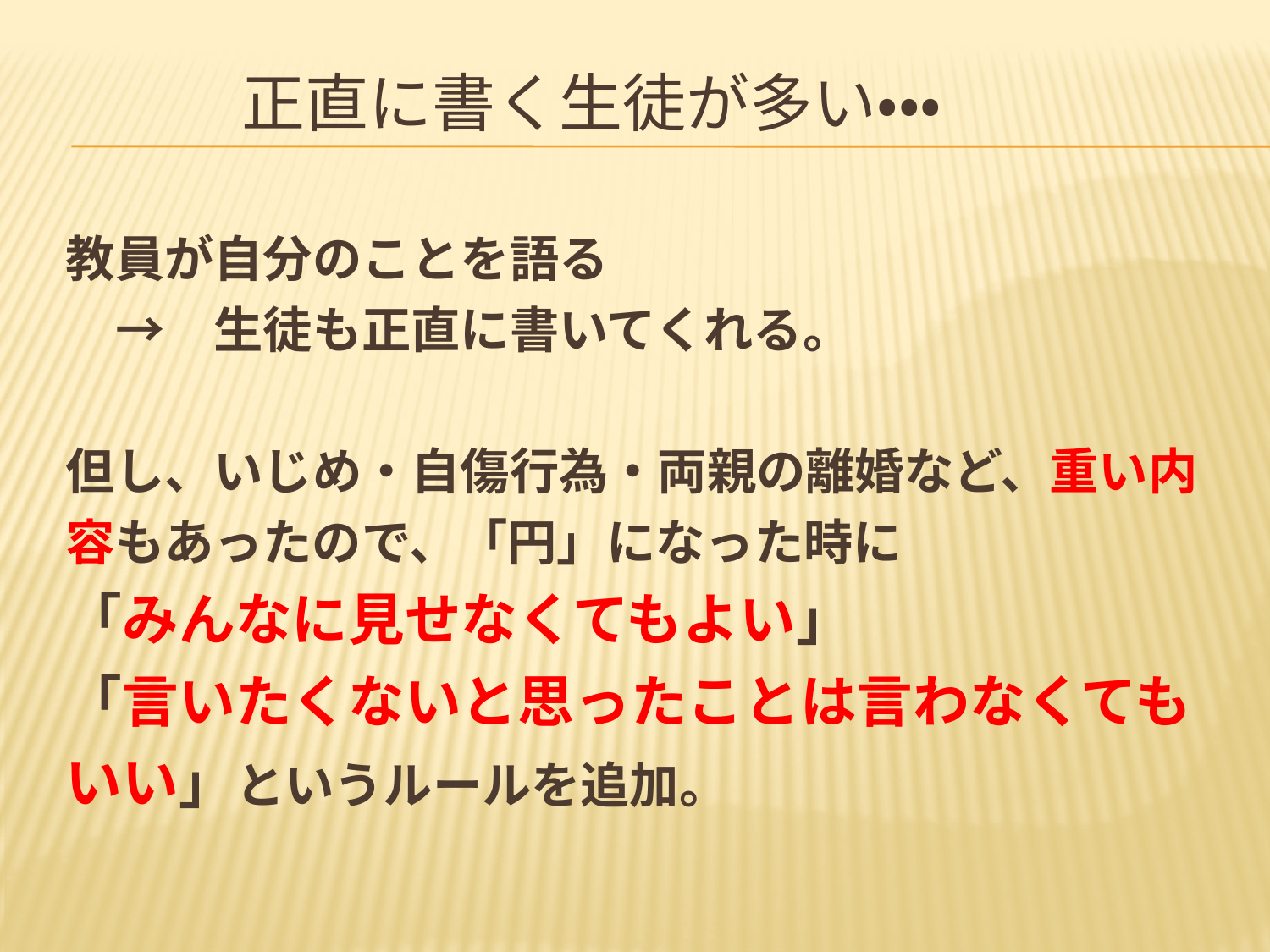

# 正直に書く生徒が多い・・・
教員が自分のことを語る
　→　生徒も正直に書いてくれる。

但し、いじめ・自傷行為・両親の離婚など、重い内容もあったので、「円」になった時に
「みんなに見せなくてもよい」
「言いたくないと思ったことは言わなくてもいい」というルールを追加。